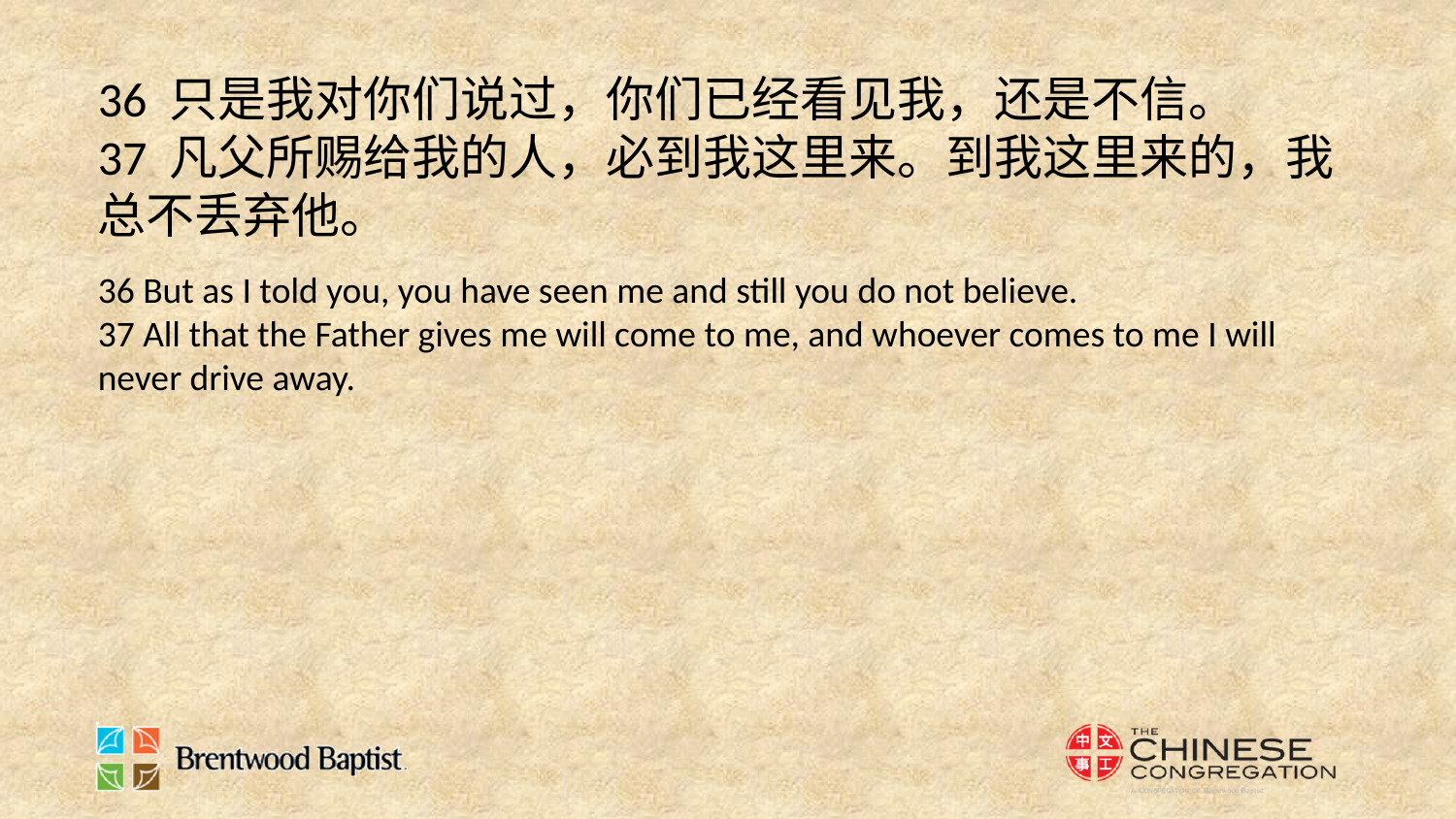

36 只是我对你们说过，你们已经看见我，还是不信。
37 凡父所赐给我的人，必到我这里来。到我这里来的，我总不丢弃他。

36 But as I told you, you have seen me and still you do not believe.
37 All that the Father gives me will come to me, and whoever comes to me I will never drive away.